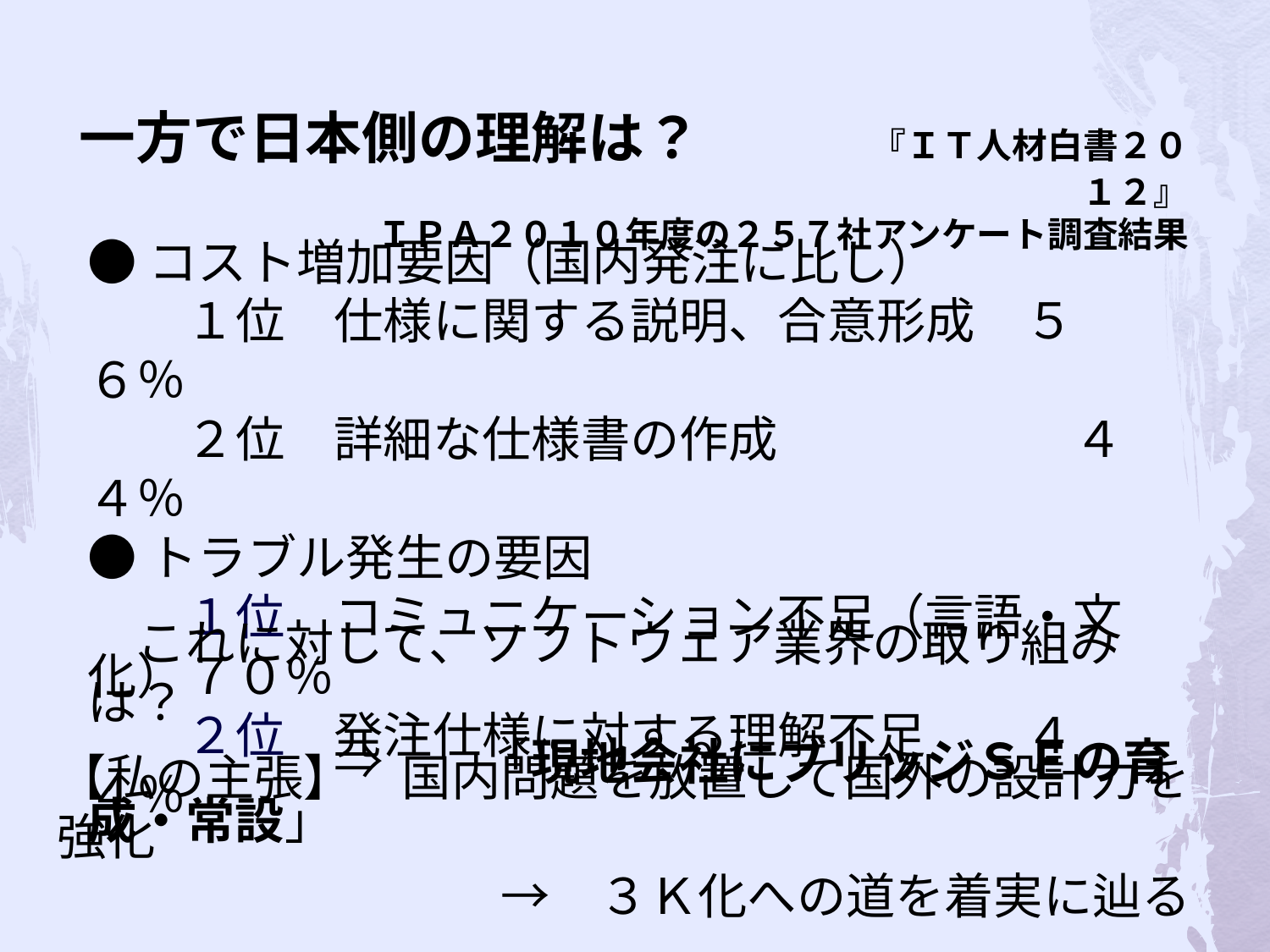

一方で日本側の理解は？　　　『ＩＴ人材白書２０１２』
　　　　ＩＰＡ２０１０年度の２５７社アンケート調査結果
●コスト増加要因（国内発注に比し）
　　１位　仕様に関する説明、合意形成　５６％
　　２位　詳細な仕様書の作成　　　　　　４４％
●トラブル発生の要因
　　１位　コミュニケーション不足（言語・文化）７０％
　　２位　発注仕様に対する理解不足　　４４％
　これに対して、ソフトウェア業界の取り組みは？
　　　　　⇒　　「現地会社にブリッジＳＥの育成・常設」
【私の主張】　国内問題を放置して国外の設計力を強化
　　　　　　　　　→　３Ｋ化への道を着実に辿る